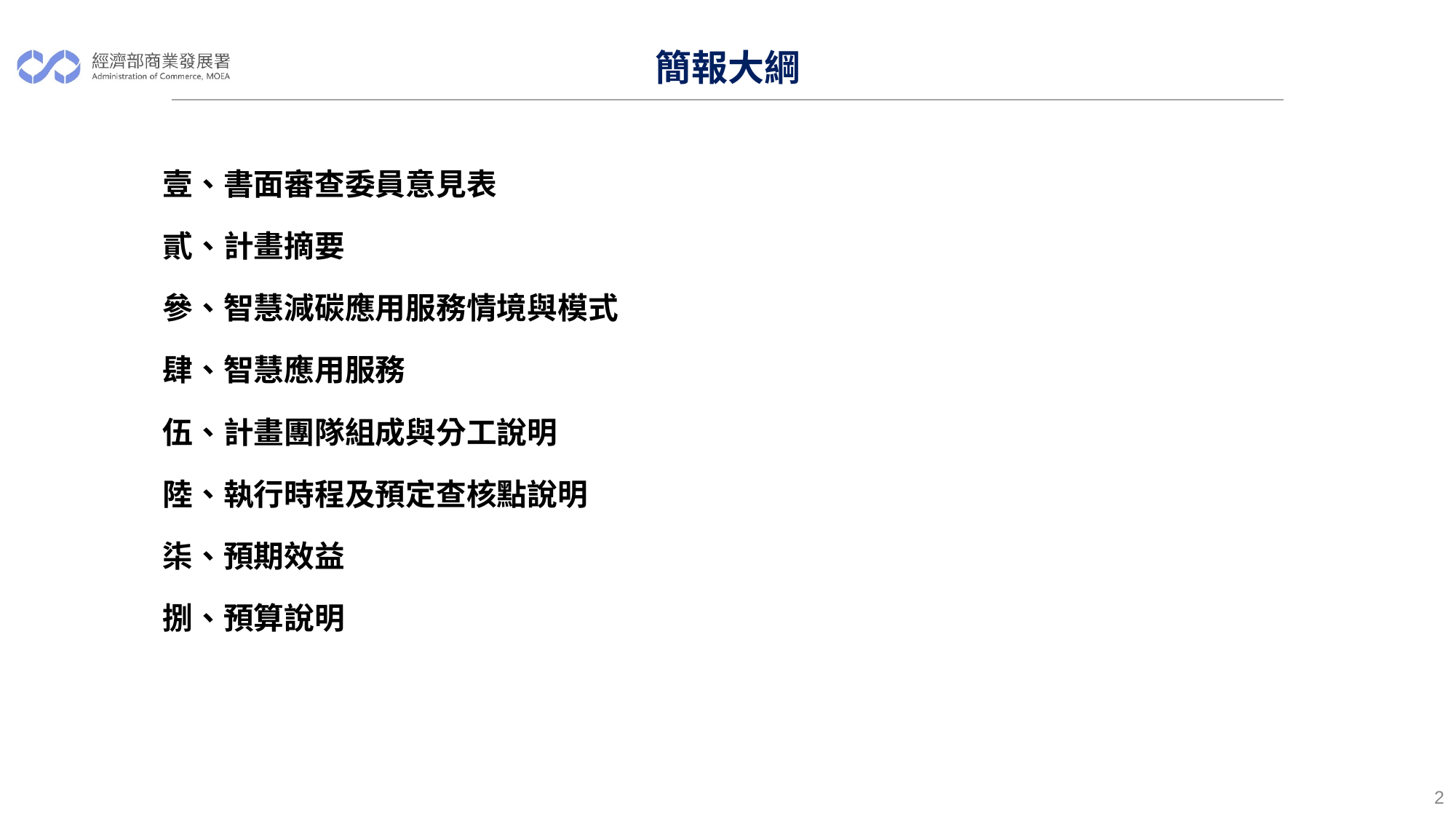

# 簡報大綱
壹、書面審查委員意見表
貳、計畫摘要
參、智慧減碳應用服務情境與模式
肆、智慧應用服務
伍、計畫團隊組成與分工說明
陸、執行時程及預定查核點說明
柒、預期效益
捌、預算說明
2